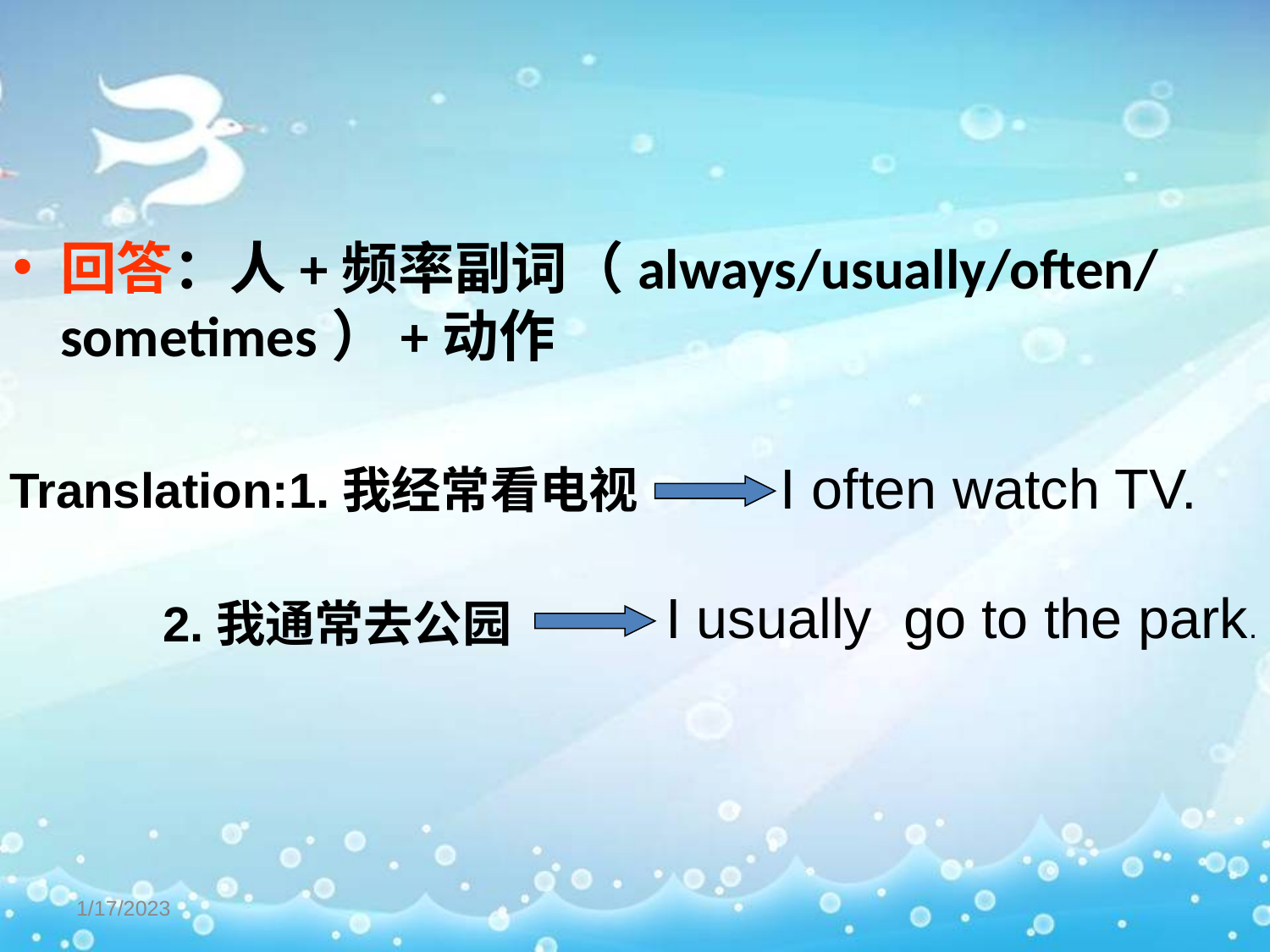

#
回答：人+频率副词（always/usually/often/sometimes）+动作
I often watch TV.
Translation:1.我经常看电视

I usually  go to the park.
2.我通常去公园

1/17/2023